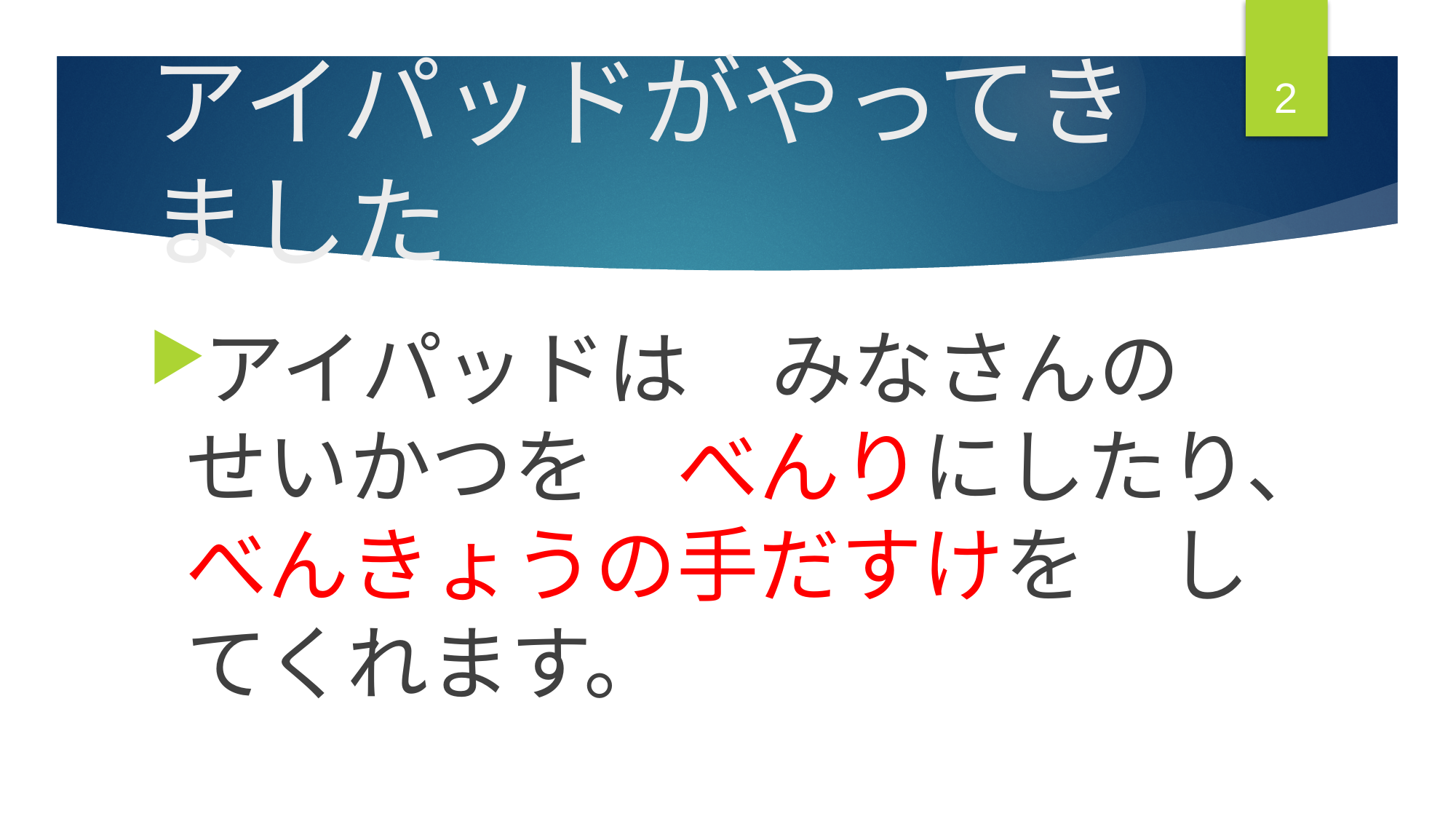

2
# アイパッドがやってきました
アイパッドは　みなさんの　せいかつを　べんりにしたり、べんきょうの手だすけを　してくれます。